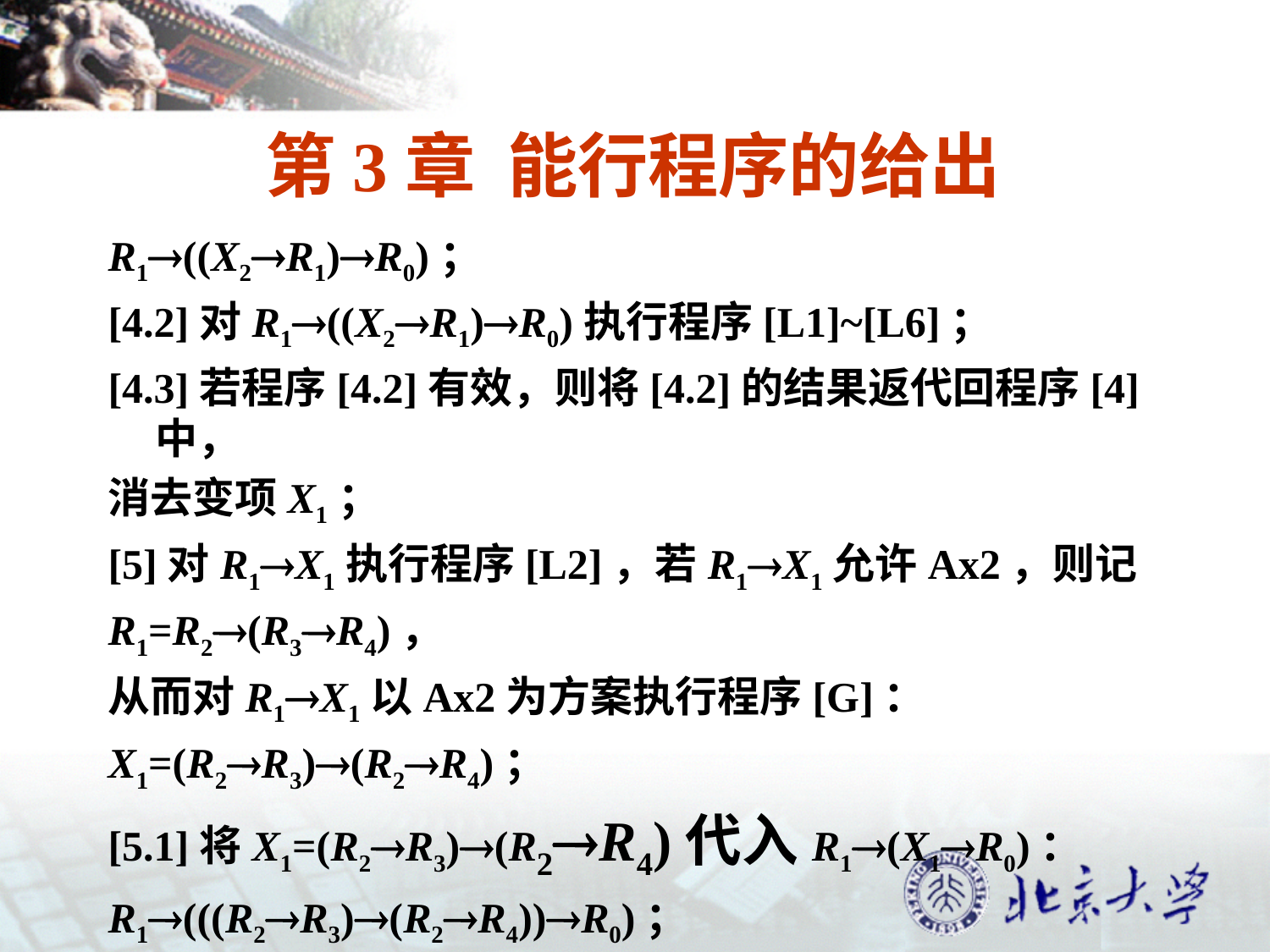

# 第3章  能行程序的给出
R1→((X2→R1)→R0)；
[4.2]对R1→((X2→R1)→R0)执行程序[L1]~[L6]；
[4.3]若程序[4.2]有效，则将[4.2]的结果返代回程序[4]中，
消去变项X1；
[5]对R1→X1执行程序[L2]，若R1→X1允许Ax2，则记
R1=R2→(R3→R4)，
从而对R1→X1以Ax2为方案执行程序[G]：
X1=(R2→R3)→(R2→R4)；
[5.1]将X1=(R2→R3)→(R2→R4)代入R1→(X1→R0)：
R1→(((R2→R3)→(R2→R4))→R0)；